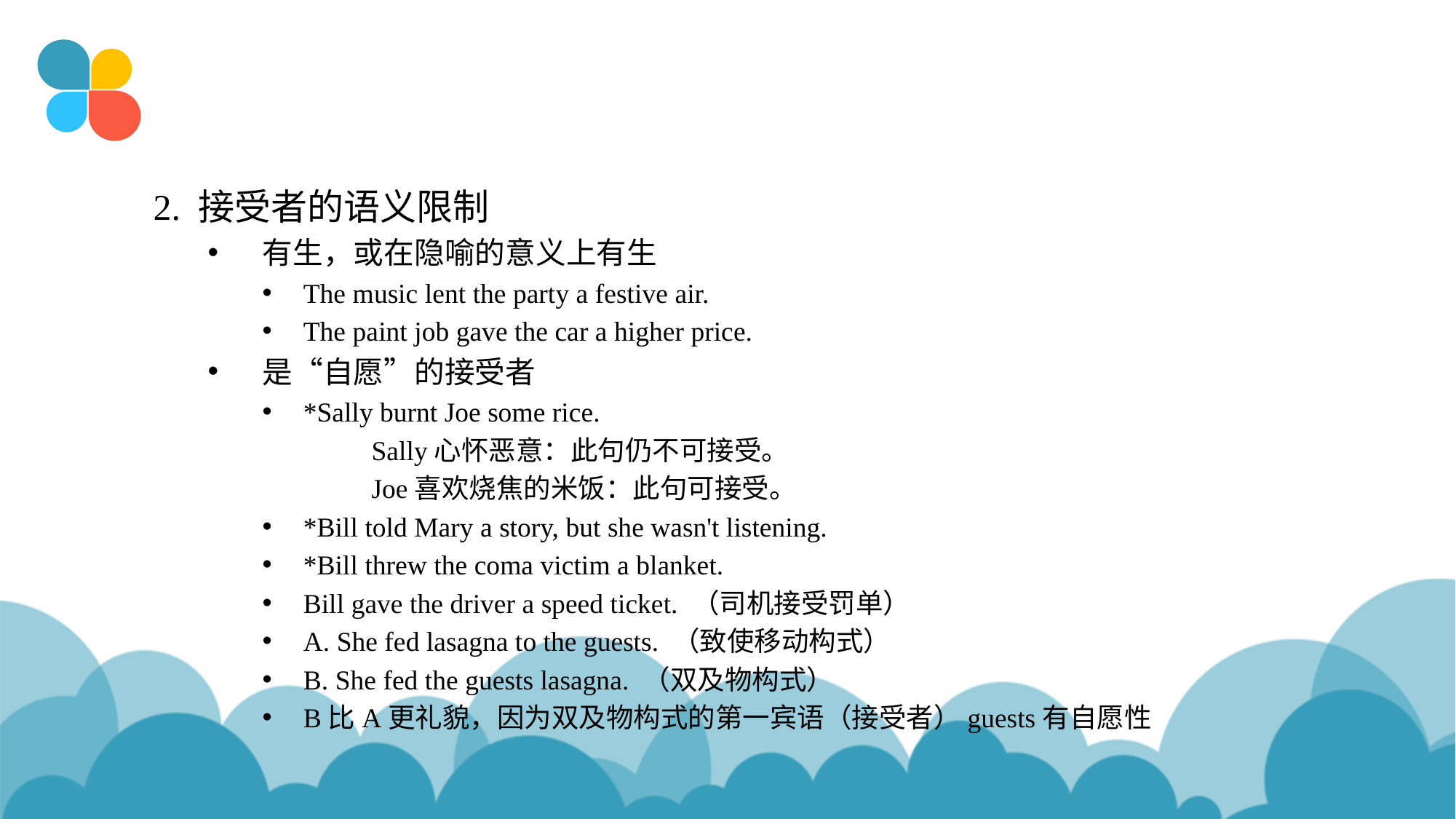

#
2. 接受者的语义限制
有生，或在隐喻的意义上有生
The music lent the party a festive air.
The paint job gave the car a higher price.
是“自愿”的接受者
*Sally burnt Joe some rice.
	Sally心怀恶意：此句仍不可接受。
	Joe喜欢烧焦的米饭：此句可接受。
*Bill told Mary a story, but she wasn't listening.
*Bill threw the coma victim a blanket.
Bill gave the driver a speed ticket. （司机接受罚单）
A. She fed lasagna to the guests. （致使移动构式）
B. She fed the guests lasagna. （双及物构式）
B比A更礼貌，因为双及物构式的第一宾语（接受者）guests有自愿性